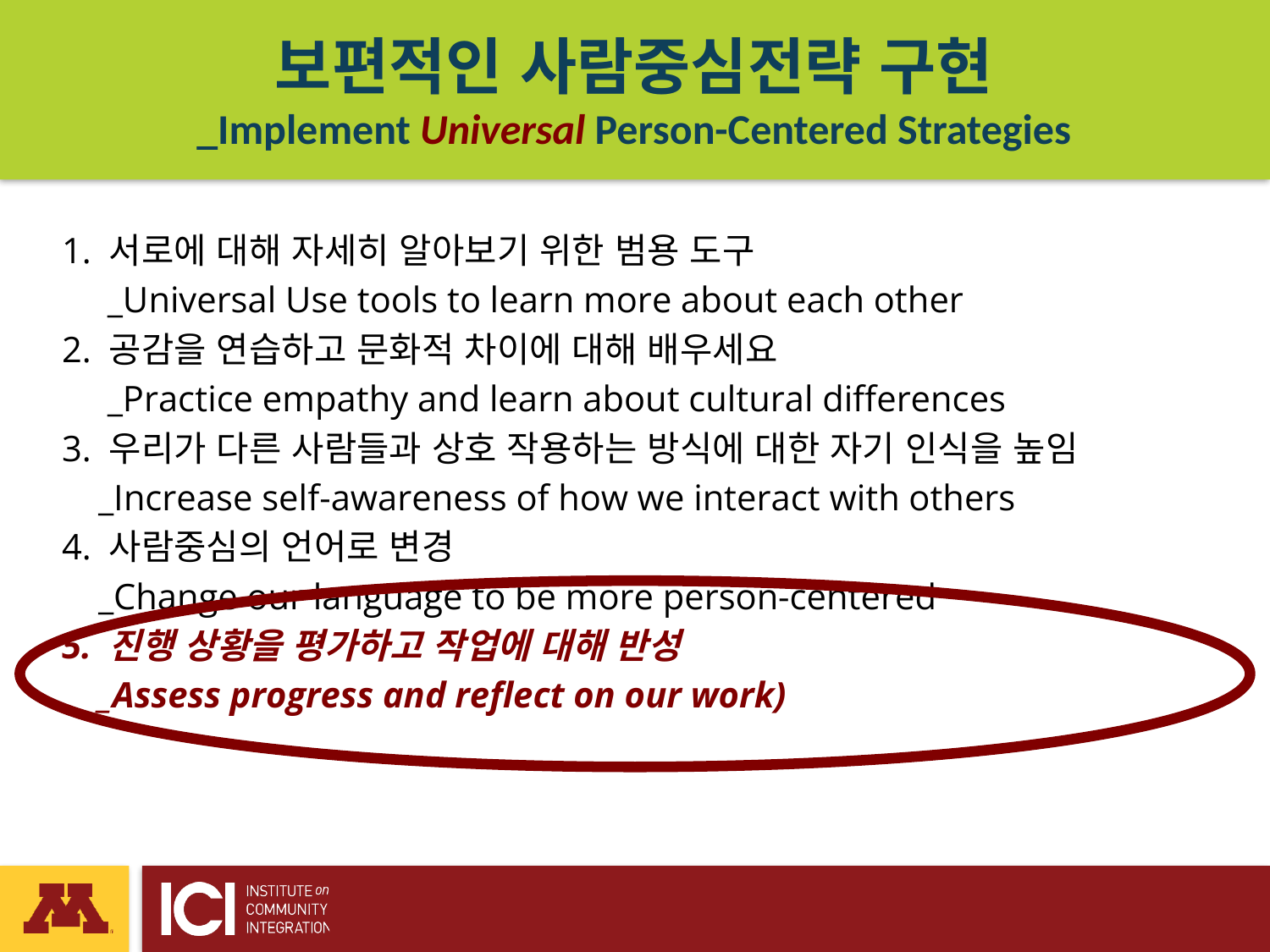

# 보편적인 사람중심전략 구현 _Implement Universal Person-Centered Strategies
1. 서로에 대해 자세히 알아보기 위한 범용 도구
     _Universal Use tools to learn more about each other
2. 공감을 연습하고 문화적 차이에 대해 배우세요
     _Practice empathy and learn about cultural differences
3. 우리가 다른 사람들과 상호 작용하는 방식에 대한 자기 인식을 높임
    _Increase self-awareness of how we interact with others
4. 사람중심의 언어로 변경
    _Change our language to be more person-centered
5. 진행 상황을 평가하고 작업에 대해 반성
    _Assess progress and reflect on our work)